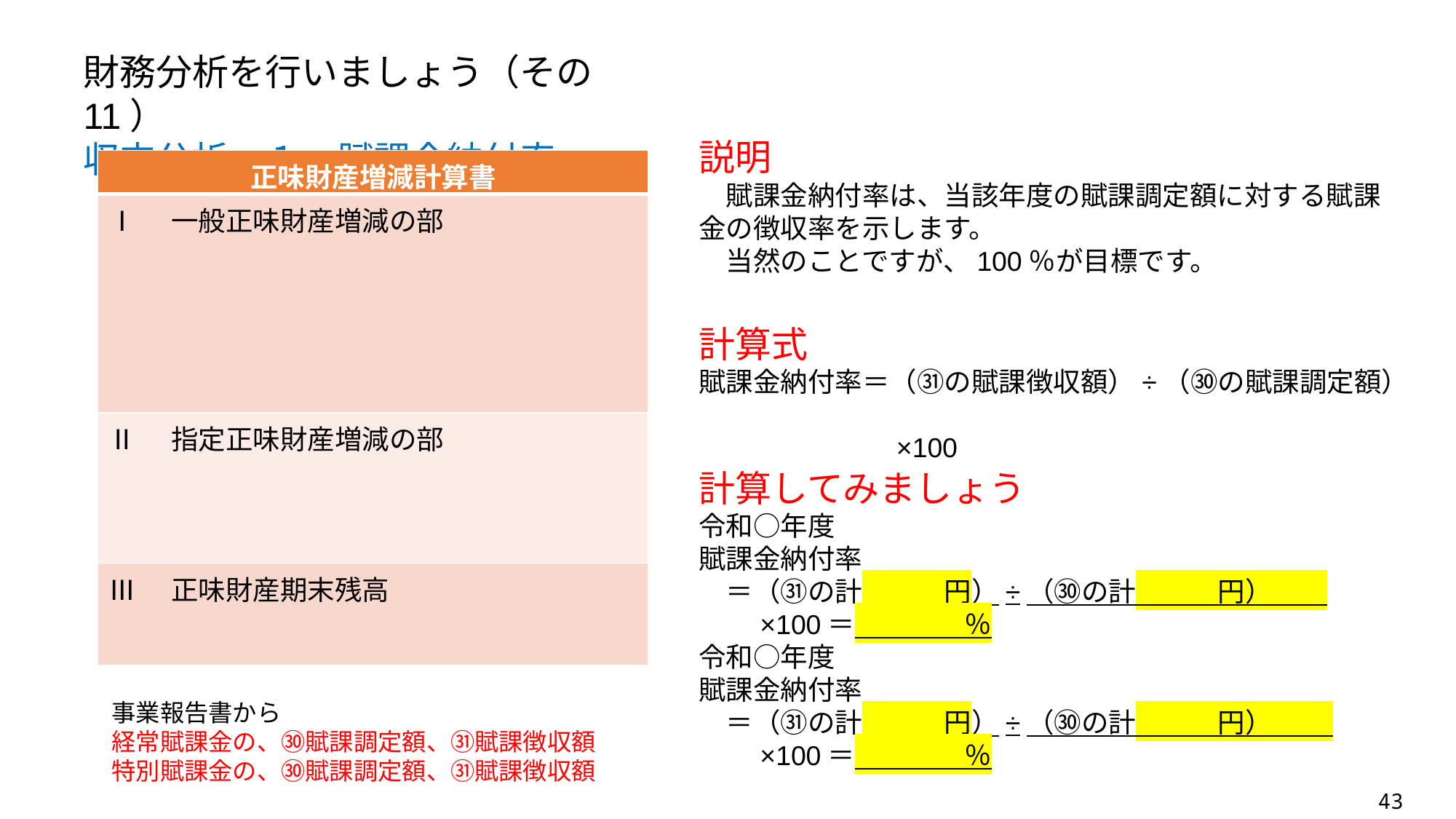

財務分析を行いましょう（その11）
収支分析－１　賦課金納付率
説明
　賦課金納付率は、当該年度の賦課調定額に対する賦課金の徴収率を示します。
　当然のことですが、100％が目標です。
| 正味財産増減計算書 |
| --- |
| Ⅰ　一般正味財産増減の部 |
| Ⅱ　指定正味財産増減の部 |
| Ⅲ　正味財産期末残高 |
計算式
賦課金納付率＝（㉛の賦課徴収額）÷（㉚の賦課調定額）
　　　　　　　×100
計算してみましょう
令和○年度
賦課金納付率
　＝（㉛の計　　　円）÷（㉚の計　　　円）
　　×100＝　　　　％
令和○年度
賦課金納付率
　＝（㉛の計　　　円）÷（㉚の計　　　円）
　　×100＝　　　　％
事業報告書から
経常賦課金の、㉚賦課調定額、㉛賦課徴収額
特別賦課金の、㉚賦課調定額、㉛賦課徴収額
43